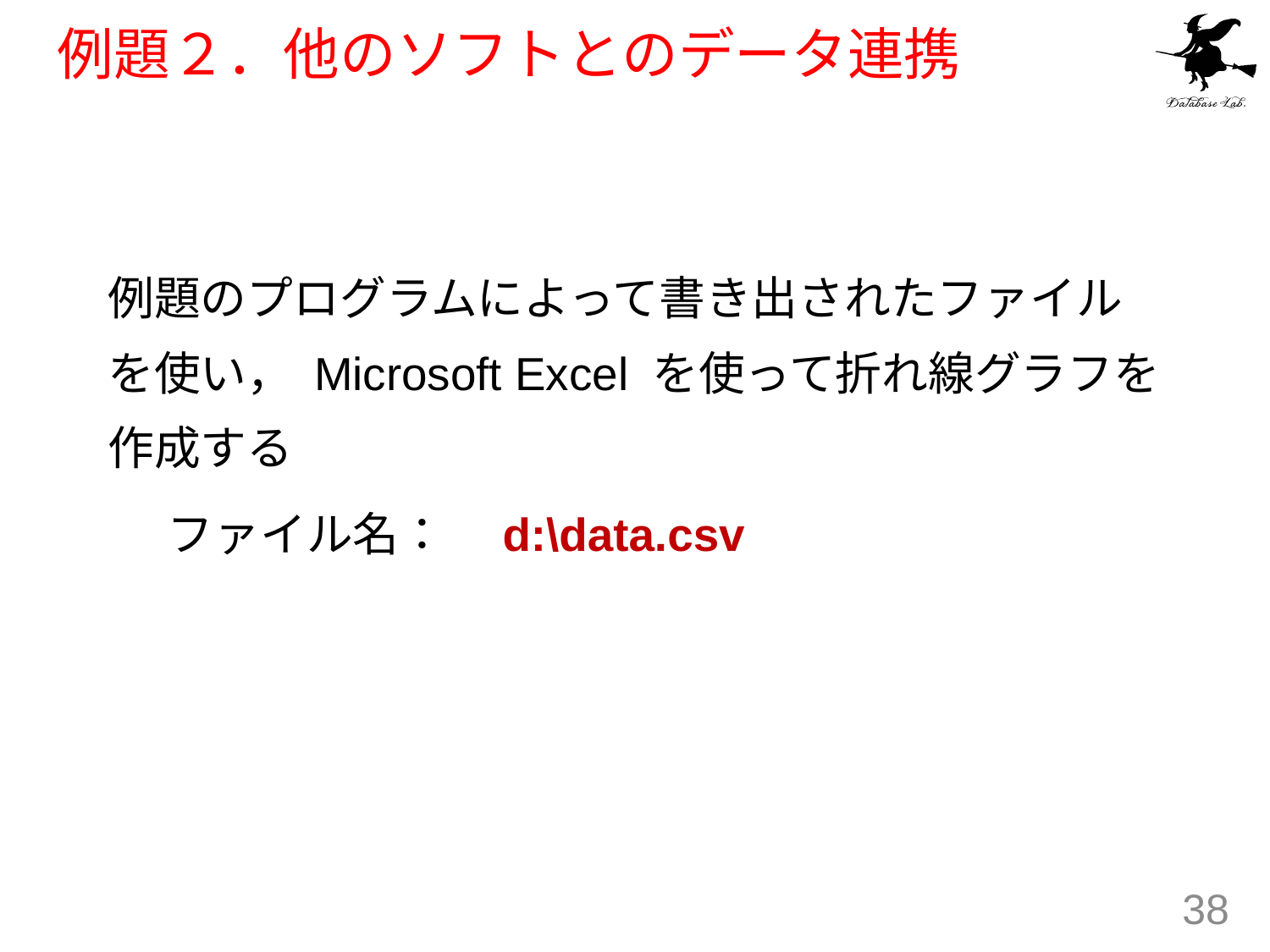

# 例題２．他のソフトとのデータ連携
例題のプログラムによって書き出されたファイルを使い， Microsoft Excel を使って折れ線グラフを作成する
ファイル名：　d:\data.csv

38